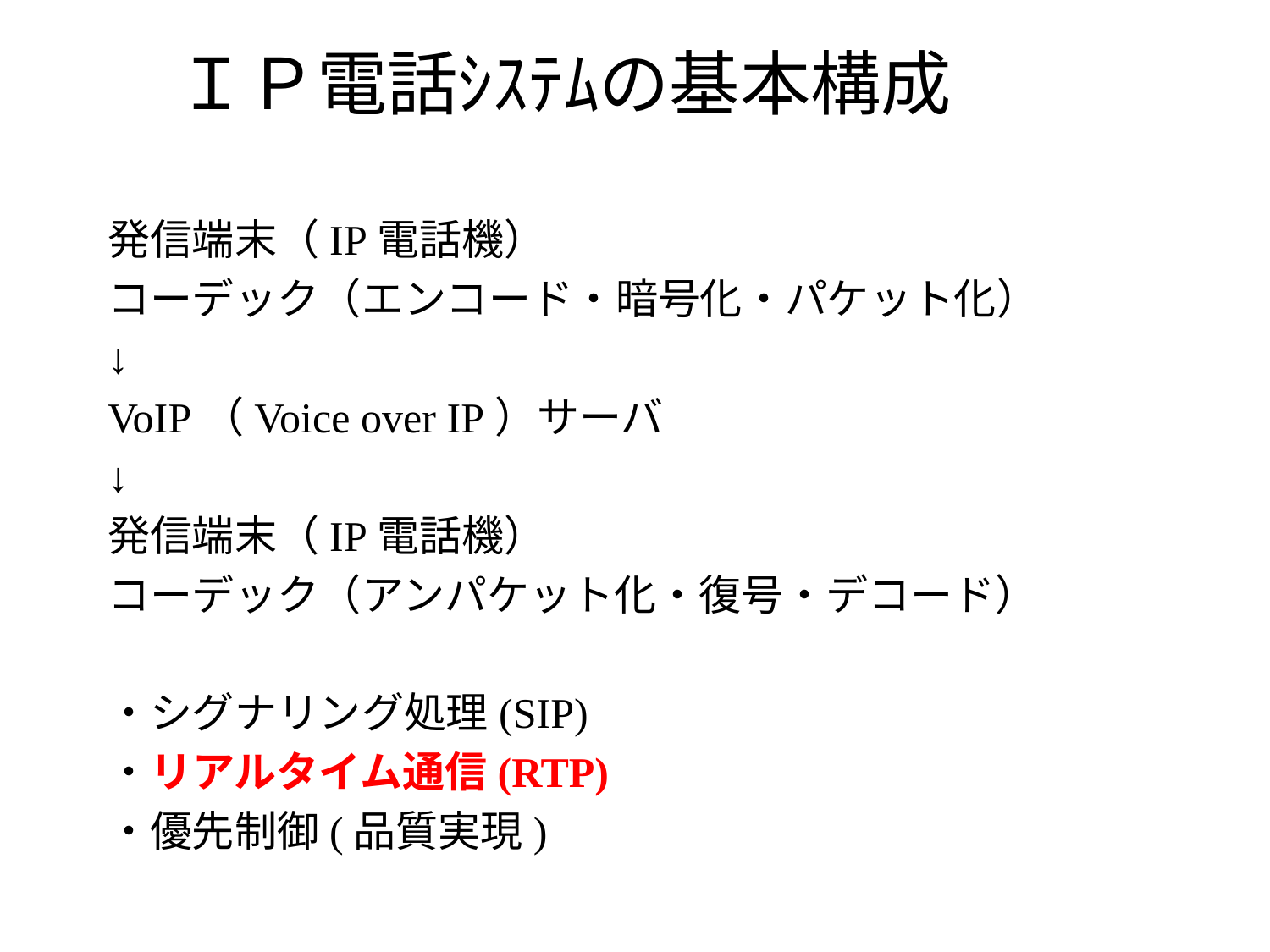

# ＩＰ電話ｼｽﾃﾑの基本構成
発信端末（IP電話機）
コーデック（エンコード・暗号化・パケット化）
↓
VoIP（Voice over IP）サーバ
↓
発信端末（IP電話機）
コーデック（アンパケット化・復号・デコード）

・シグナリング処理(SIP)
・リアルタイム通信(RTP)
・優先制御(品質実現)